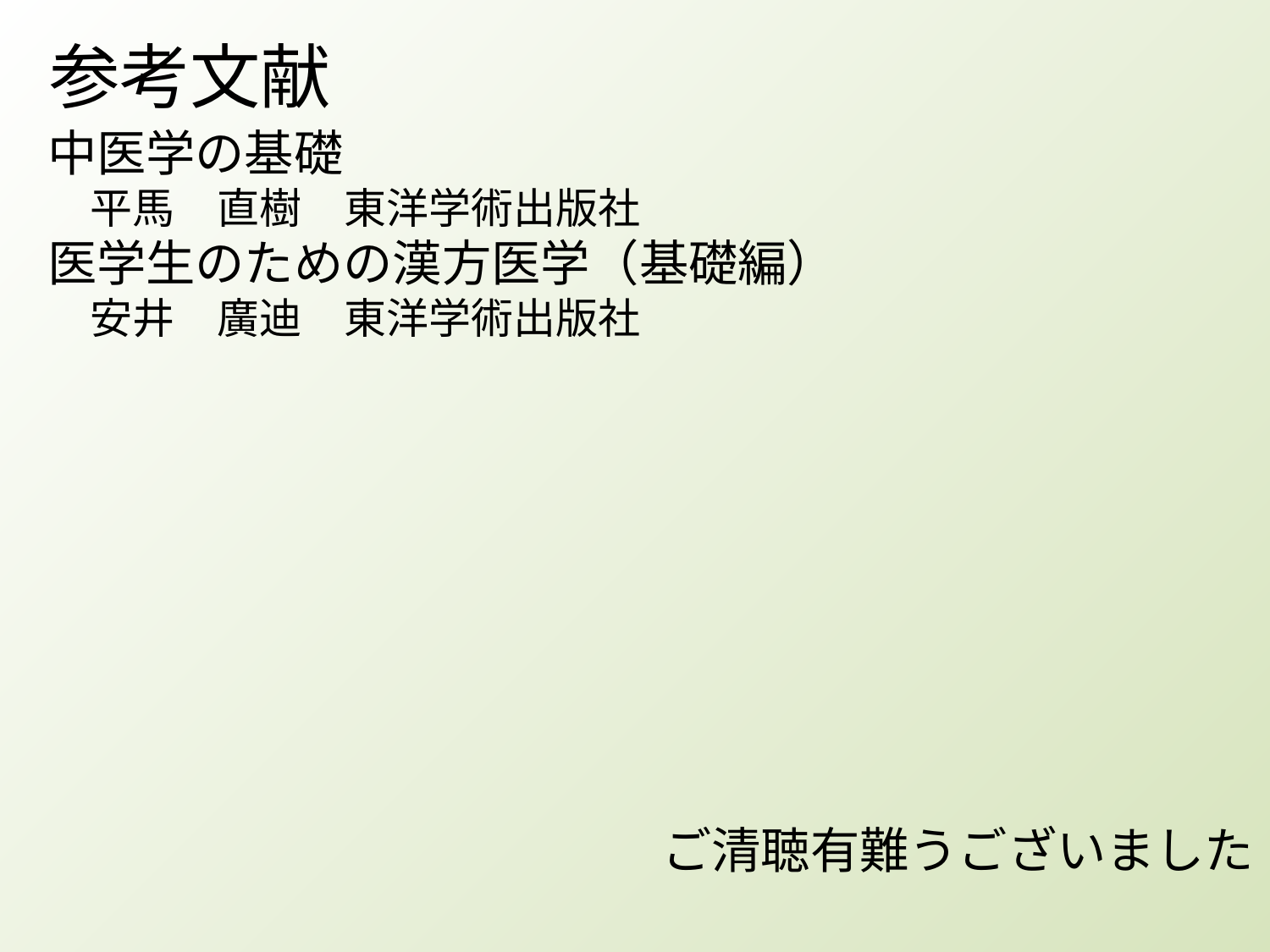

参考文献
中医学の基礎
　平馬　直樹　東洋学術出版社
医学生のための漢方医学（基礎編）
　安井　廣迪　東洋学術出版社
ご清聴有難うございました